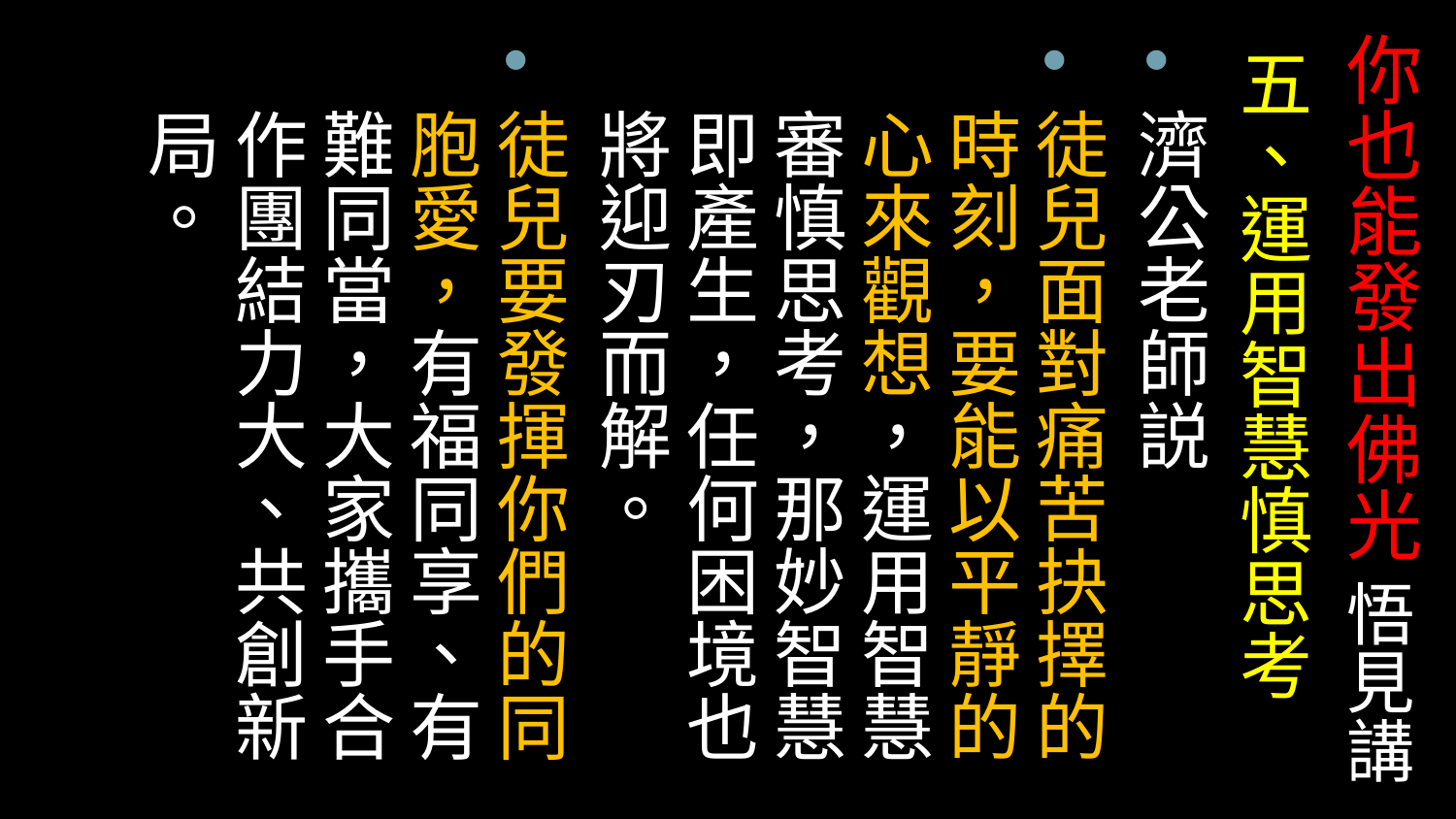

# 你也能發出佛光 悟見講
五、運用智慧慎思考
濟公老師説
徒兒面對痛苦抉擇的時刻，要能以平靜的心來觀想，運用智慧審慎思考，那妙智慧即產生，任何困境也將迎刃而解。
徒兒要發揮你們的同胞愛，有福同享、有難同當，大家攜手合作團結力大、共創新局。